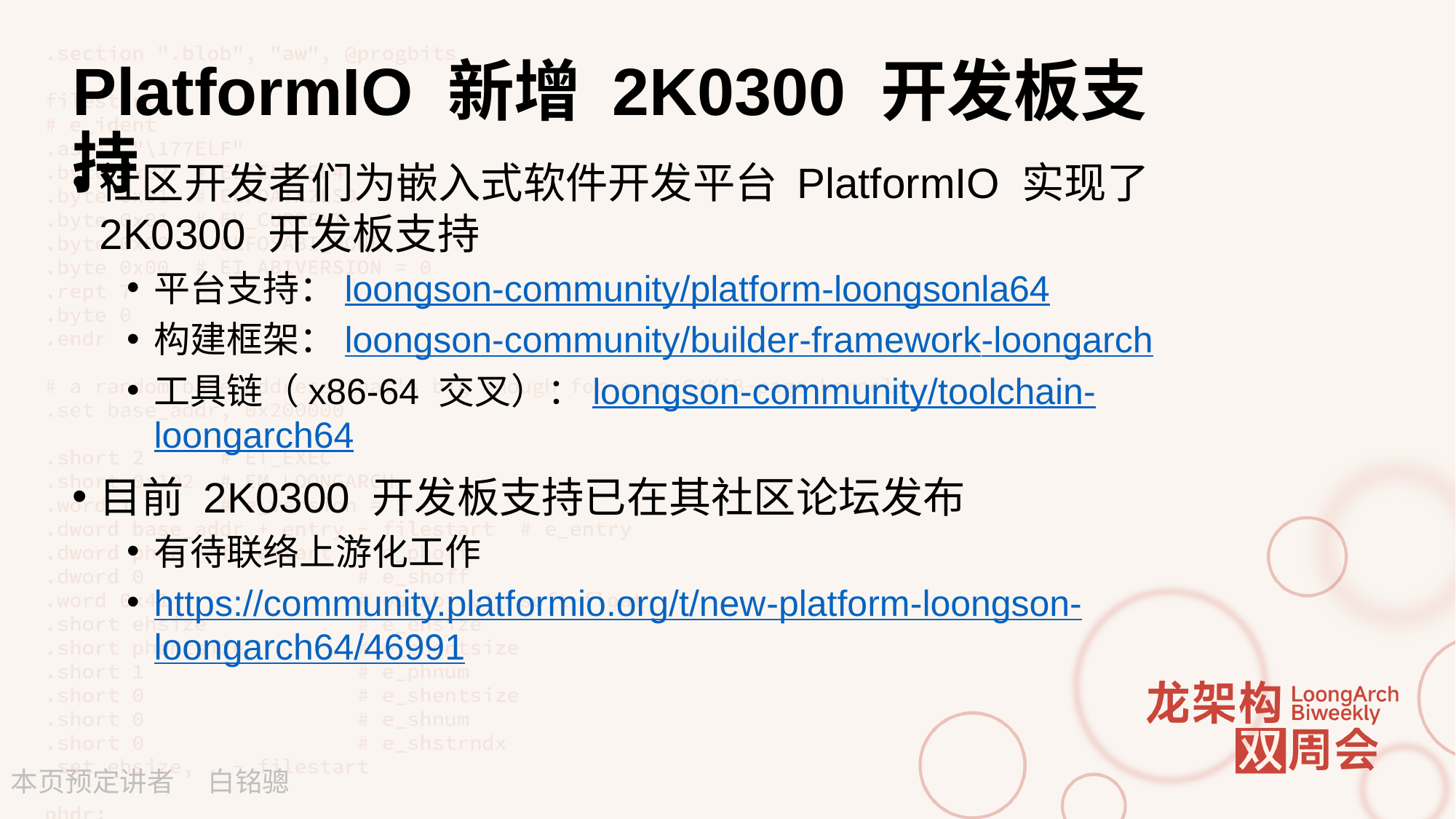

# PlatformIO 新增 2K0300 开发板支持
社区开发者们为嵌入式软件开发平台 PlatformIO 实现了
2K0300 开发板支持
平台支持：loongson-community/platform-loongsonla64
构建框架：loongson-community/builder-framework-loongarch
工具链（x86-64 交叉）：loongson-community/toolchain-loongarch64
目前 2K0300 开发板支持已在其社区论坛发布
有待联络上游化工作
https://community.platformio.org/t/new-platform-loongson-loongarch64/46991
白铭骢